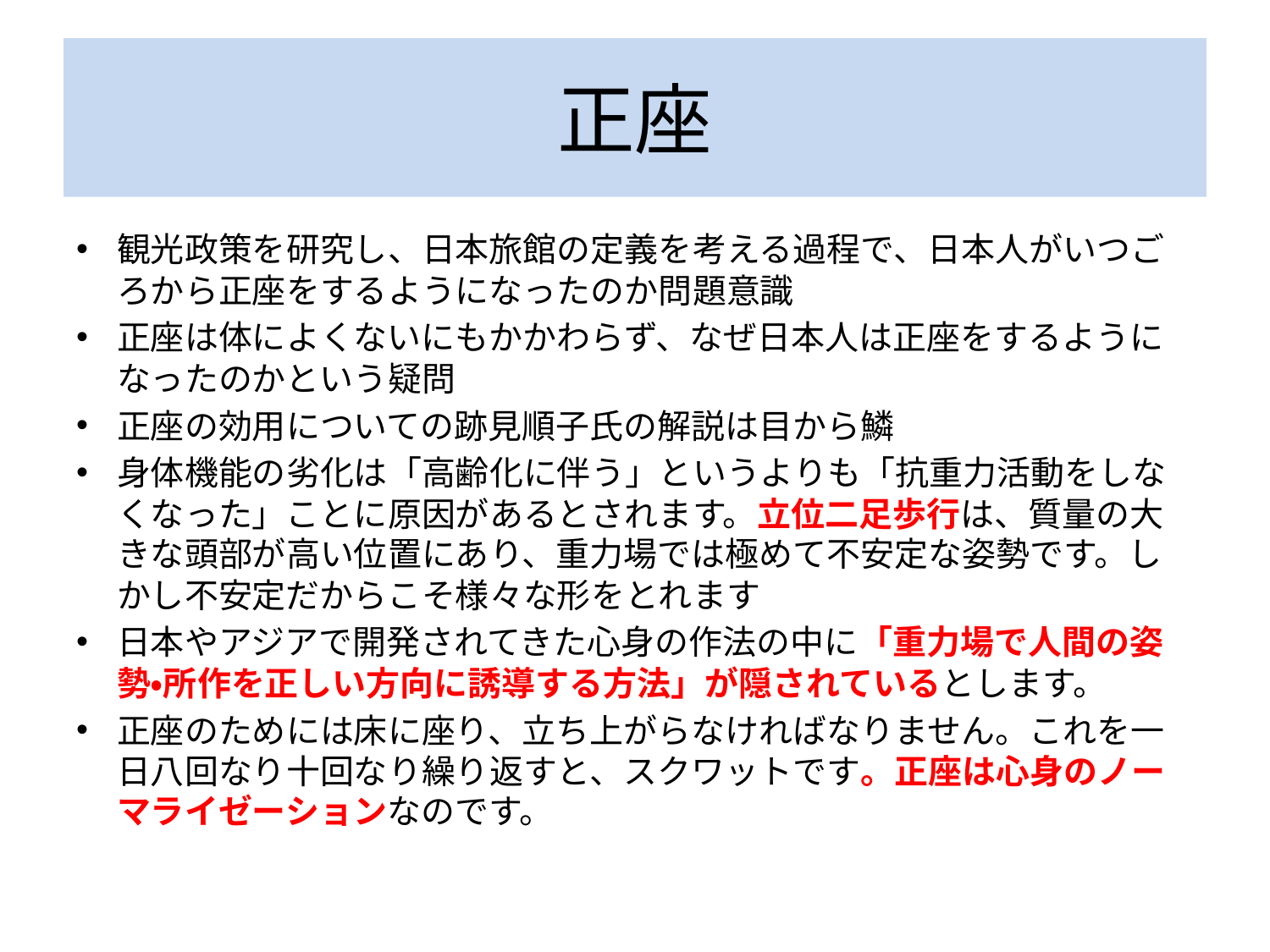

# 正座
観光政策を研究し、日本旅館の定義を考える過程で、日本人がいつごろから正座をするようになったのか問題意識
正座は体によくないにもかかわらず、なぜ日本人は正座をするようになったのかという疑問
正座の効用についての跡見順子氏の解説は目から鱗
身体機能の劣化は「高齢化に伴う」というよりも「抗重力活動をしなくなった」ことに原因があるとされます。立位二足歩行は、質量の大きな頭部が高い位置にあり、重力場では極めて不安定な姿勢です。しかし不安定だからこそ様々な形をとれます
日本やアジアで開発されてきた心身の作法の中に「重力場で人間の姿勢・所作を正しい方向に誘導する方法」が隠されているとします。
正座のためには床に座り、立ち上がらなければなりません。これを一日八回なり十回なり繰り返すと、スクワットです。正座は心身のノーマライゼーションなのです。